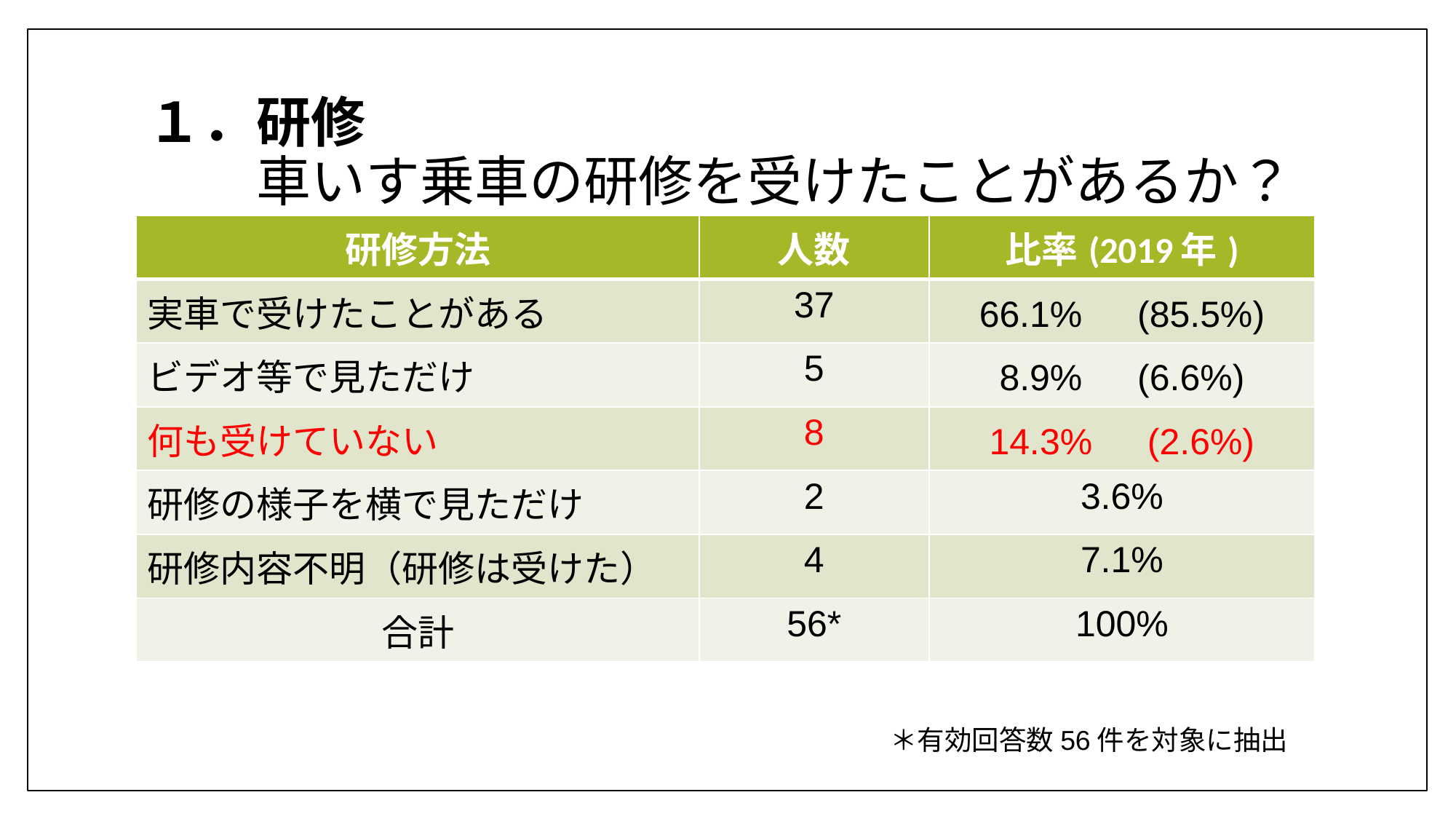

# １．研修 　　車いす乗車の研修を受けたことがあるか？
| 研修方法 | 人数 | 比率(2019年) |
| --- | --- | --- |
| 実車で受けたことがある | 37 | 66.1%　(85.5%) |
| ビデオ等で見ただけ | 5 | 8.9%　(6.6%) |
| 何も受けていない | 8 | 14.3%　(2.6%) |
| 研修の様子を横で見ただけ | 2 | 3.6% |
| 研修内容不明（研修は受けた） | 4 | 7.1% |
| 合計 | 56\* | 100% |
＊有効回答数56件を対象に抽出